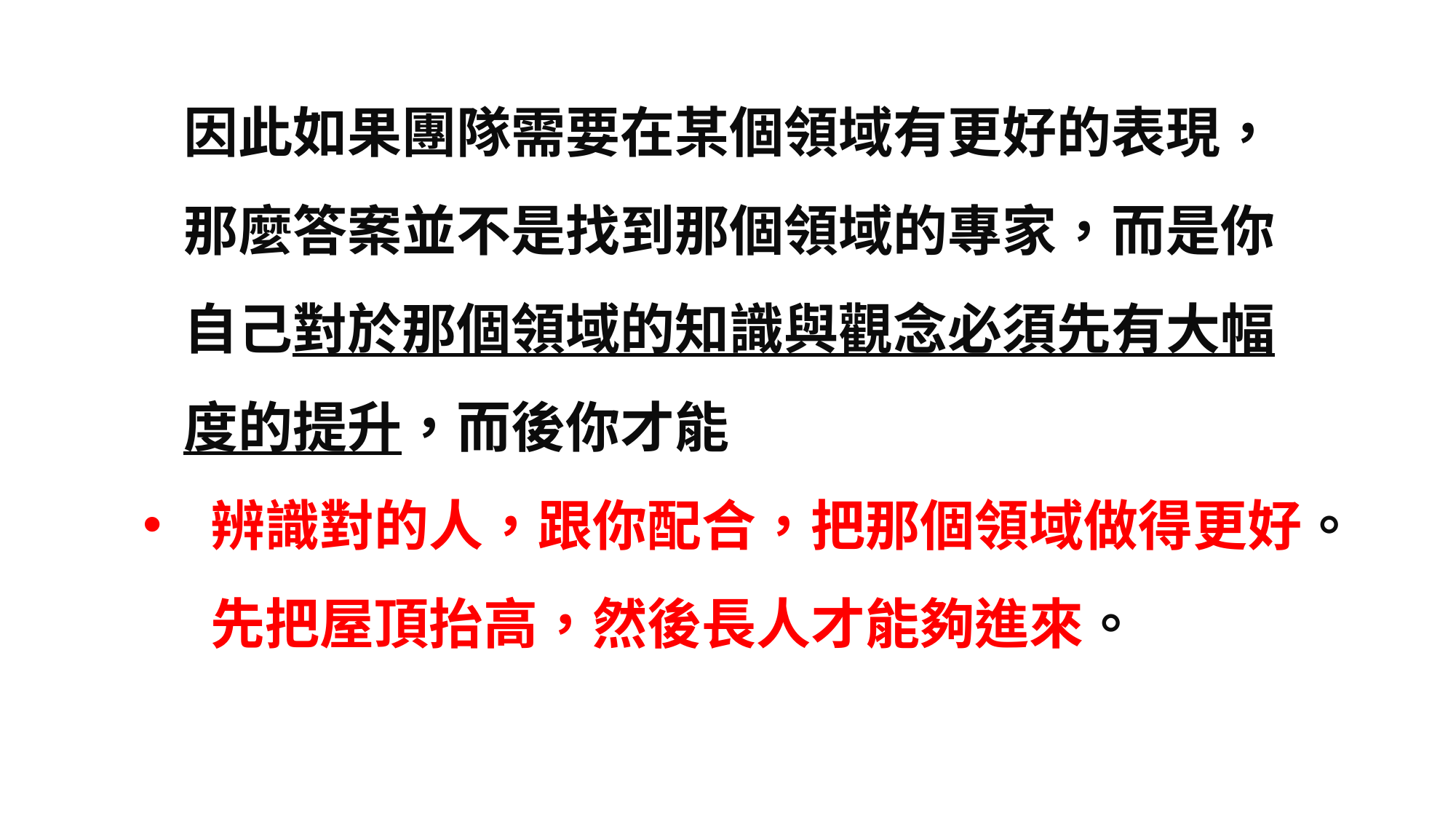

因此如果團隊需要在某個領域有更好的表現，那麼答案並不是找到那個領域的專家，而是你自己對於那個領域的知識與觀念必須先有大幅度的提升，而後你才能
辨識對的人，跟你配合，把那個領域做得更好。先把屋頂抬高，然後長人才能夠進來。